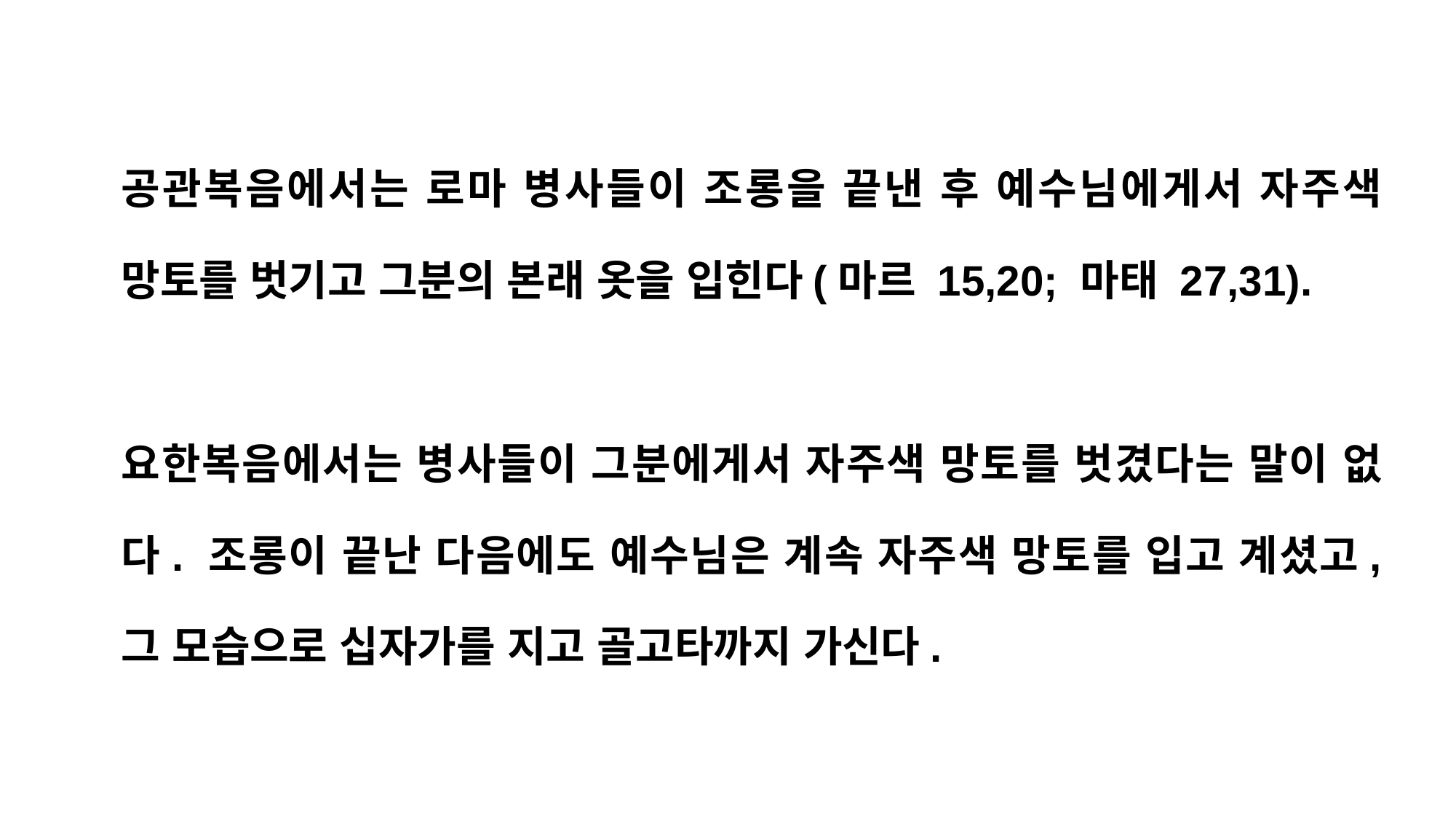

공관복음에서는 로마 병사들이 조롱을 끝낸 후 예수님에게서 자주색 망토를 벗기고 그분의 본래 옷을 입힌다(마르 15,20; 마태 27,31).

요한복음에서는 병사들이 그분에게서 자주색 망토를 벗겼다는 말이 없다. 조롱이 끝난 다음에도 예수님은 계속 자주색 망토를 입고 계셨고, 그 모습으로 십자가를 지고 골고타까지 가신다.